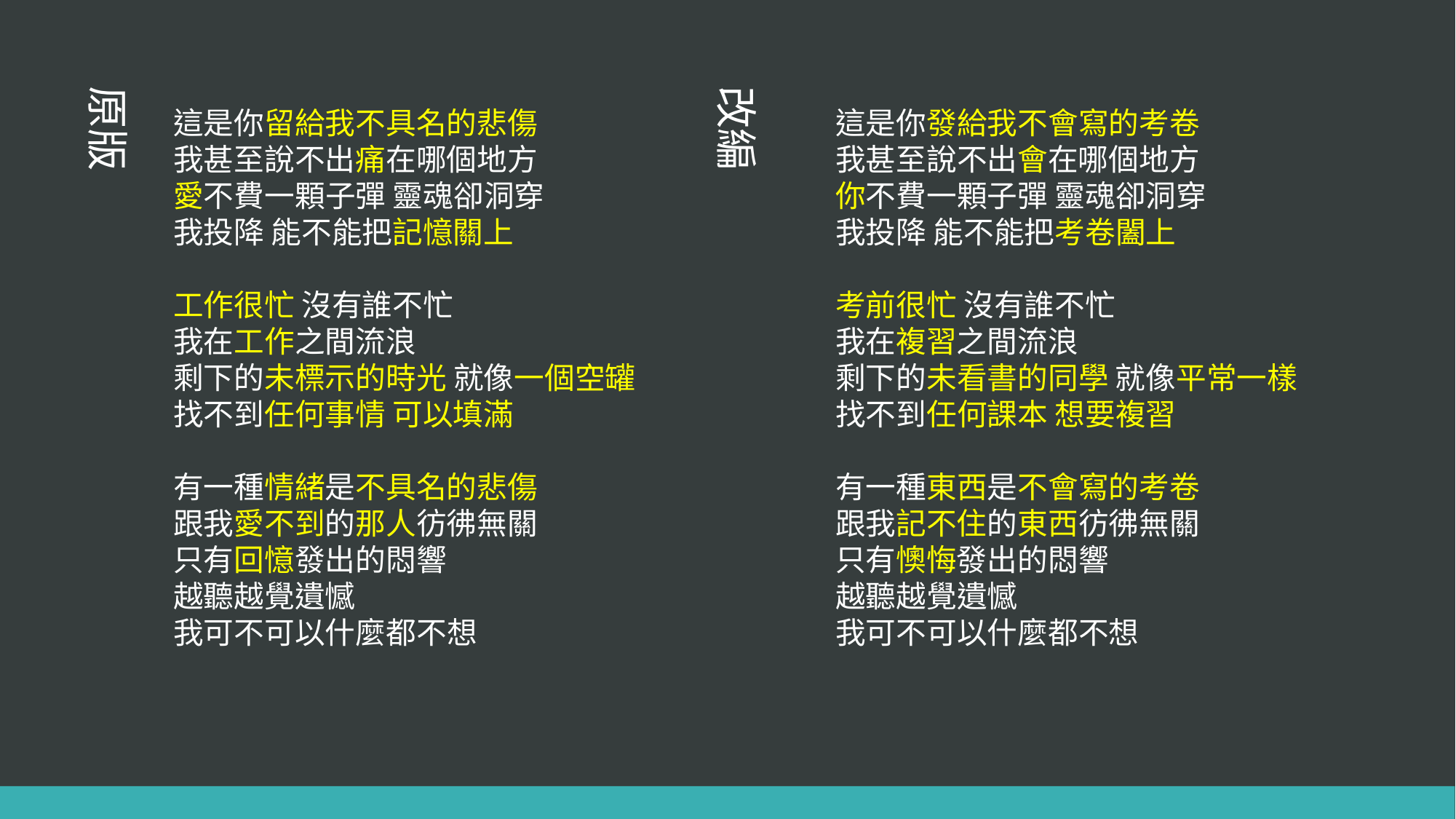

原版
改編
這是你留給我不具名的悲傷
我甚至說不出痛在哪個地方
愛不費一顆子彈 靈魂卻洞穿
我投降 能不能把記憶關上

工作很忙 沒有誰不忙
我在工作之間流浪
剩下的未標示的時光 就像一個空罐
找不到任何事情 可以填滿

有一種情緒是不具名的悲傷
跟我愛不到的那人彷彿無關
只有回憶發出的悶響
越聽越覺遺憾
我可不可以什麼都不想
這是你發給我不會寫的考卷
我甚至說不出會在哪個地方
你不費一顆子彈 靈魂卻洞穿
我投降 能不能把考卷闔上

考前很忙 沒有誰不忙
我在複習之間流浪
剩下的未看書的同學 就像平常一樣
找不到任何課本 想要複習

有一種東西是不會寫的考卷
跟我記不住的東西彷彿無關
只有懊悔發出的悶響
越聽越覺遺憾
我可不可以什麼都不想